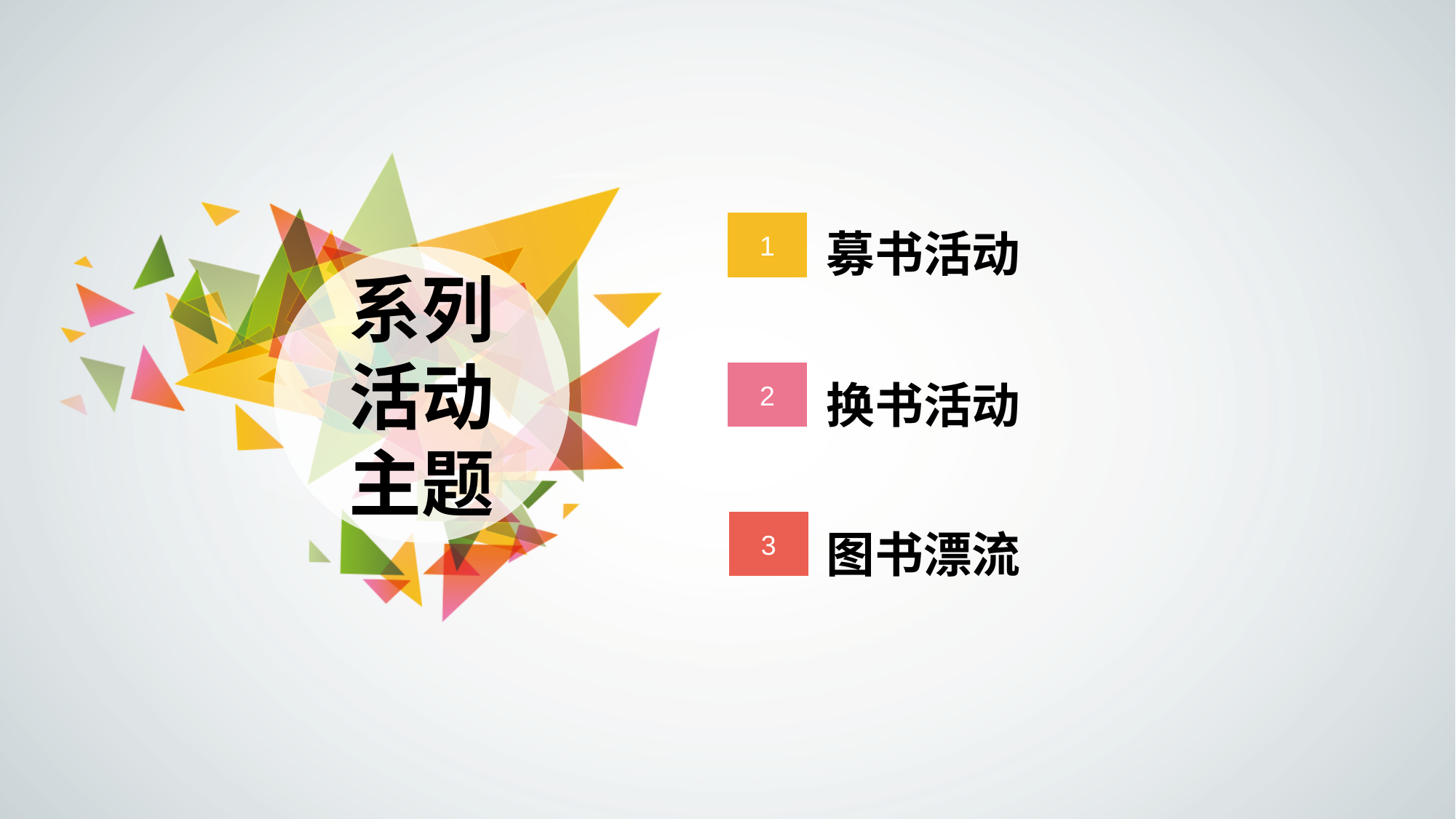

募书活动
1
系列活动主题
2
换书活动
3
图书漂流